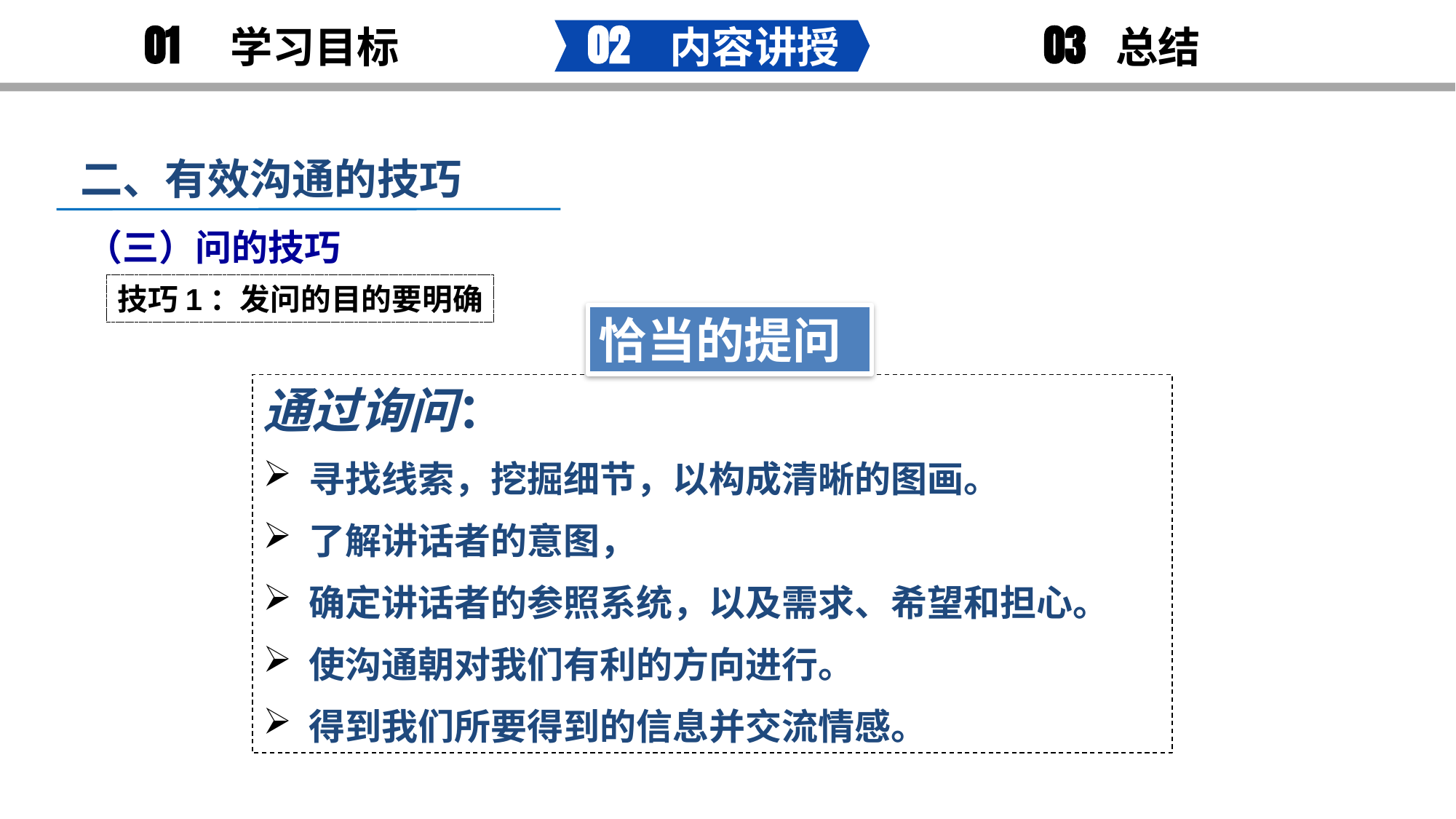

02   内容讲授
03  总结
01    学习目标

二、有效沟通的技巧
  （三）问的技巧
技巧1：发问的目的要明确
恰当的提问
通过询问：
 寻找线索，挖掘细节，以构成清晰的图画。
 了解讲话者的意图，
 确定讲话者的参照系统，以及需求、希望和担心。
 使沟通朝对我们有利的方向进行。
 得到我们所要得到的信息并交流情感。